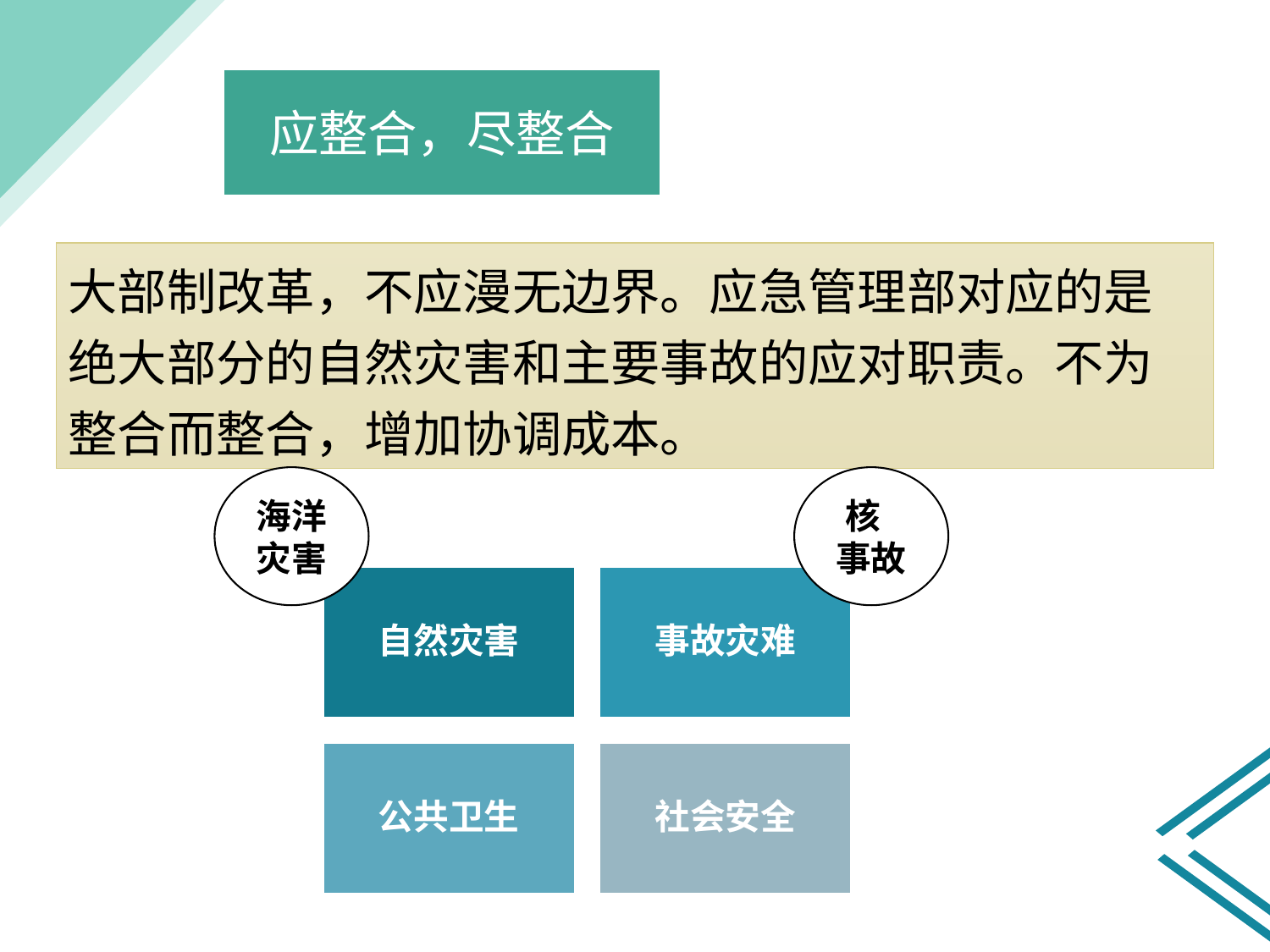

应整合，尽整合
大部制改革，不应漫无边界。应急管理部对应的是绝大部分的自然灾害和主要事故的应对职责。不为整合而整合，增加协调成本。
海洋灾害
核   事故
自然灾害
事故灾难
公共卫生
社会安全